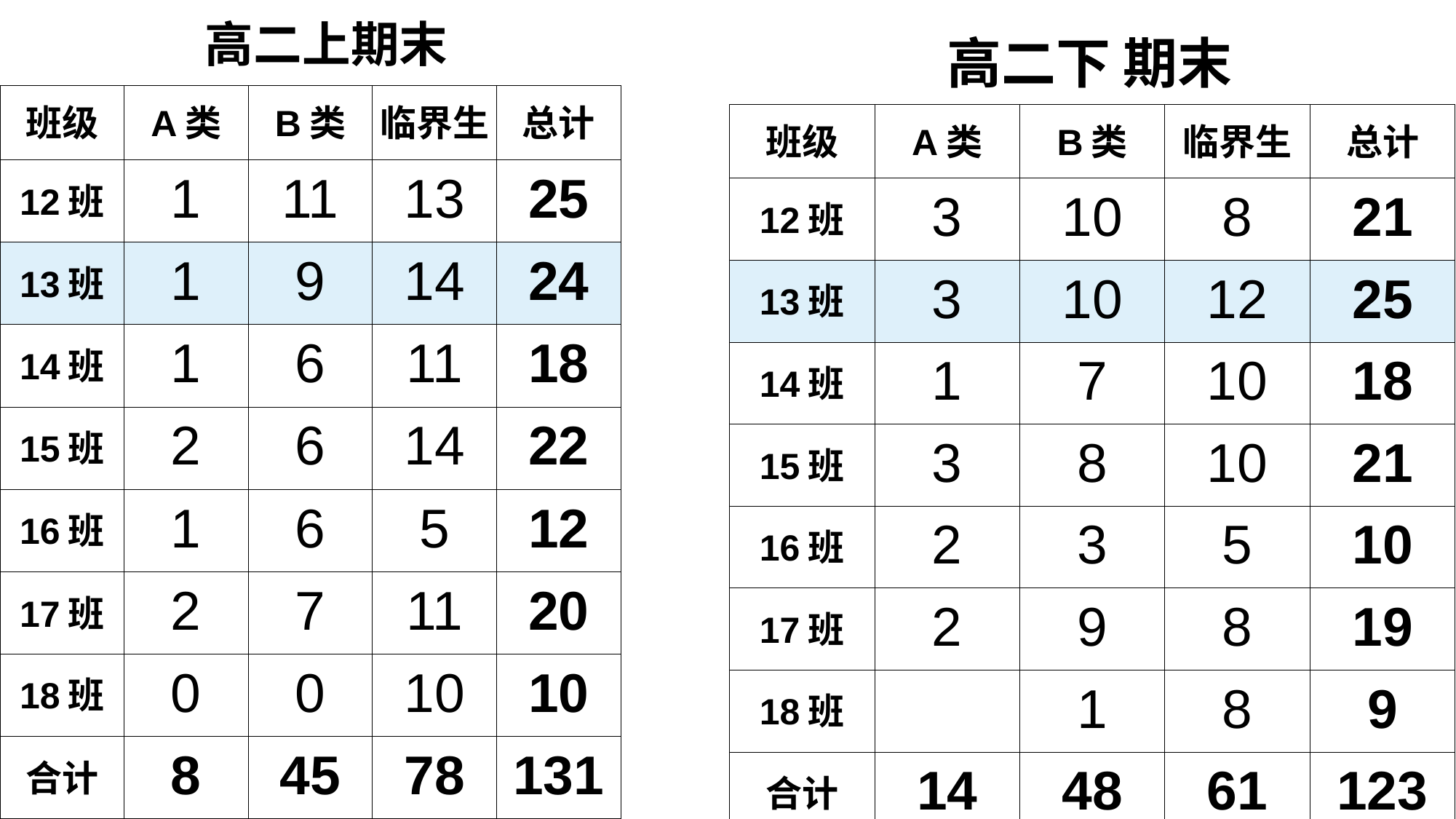

| 高二上期末 |  |  |  |  |
| --- | --- | --- | --- | --- |
| 班级 | A类 | B类 | 临界生 | 总计 |
| 12班 | 1 | 11 | 13 | 25 |
| 13班 | 1 | 9 | 14 | 24 |
| 14班 | 1 | 6 | 11 | 18 |
| 15班 | 2 | 6 | 14 | 22 |
| 16班 | 1 | 6 | 5 | 12 |
| 17班 | 2 | 7 | 11 | 20 |
| 18班 | 0 | 0 | 10 | 10 |
| 合计 | 8 | 45 | 78 | 131 |
| 高二下 期末 |  |  |  |  |
| --- | --- | --- | --- | --- |
| 班级 | A类 | B类 | 临界生 | 总计 |
| 12班 | 3 | 10 | 8 | 21 |
| 13班 | 3 | 10 | 12 | 25 |
| 14班 | 1 | 7 | 10 | 18 |
| 15班 | 3 | 8 | 10 | 21 |
| 16班 | 2 | 3 | 5 | 10 |
| 17班 | 2 | 9 | 8 | 19 |
| 18班 |  | 1 | 8 | 9 |
| 合计 | 14 | 48 | 61 | 123 |